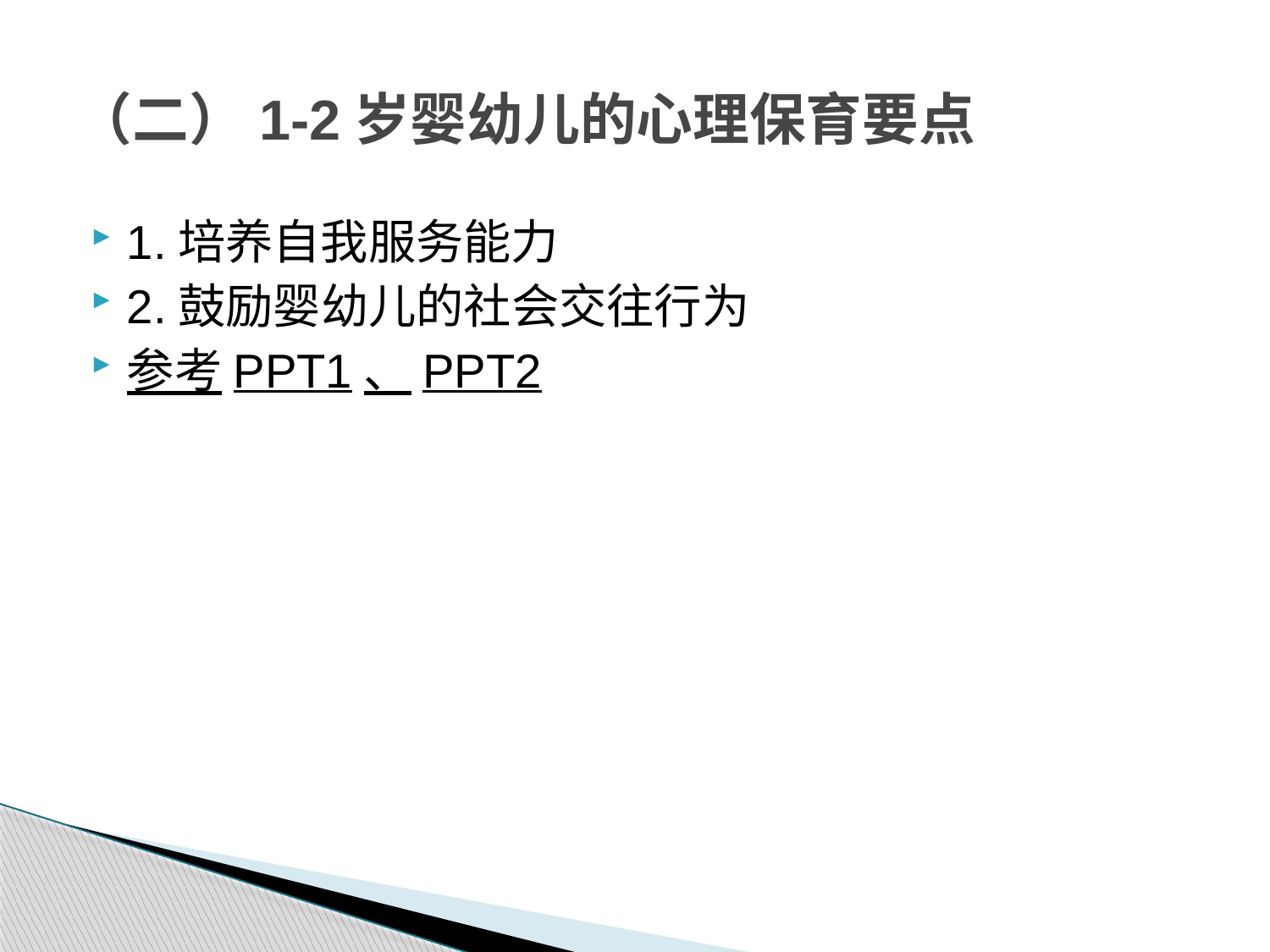

# （二）1-2岁婴幼儿的心理保育要点
1.培养自我服务能力
2.鼓励婴幼儿的社会交往行为
参考PPT1、PPT2